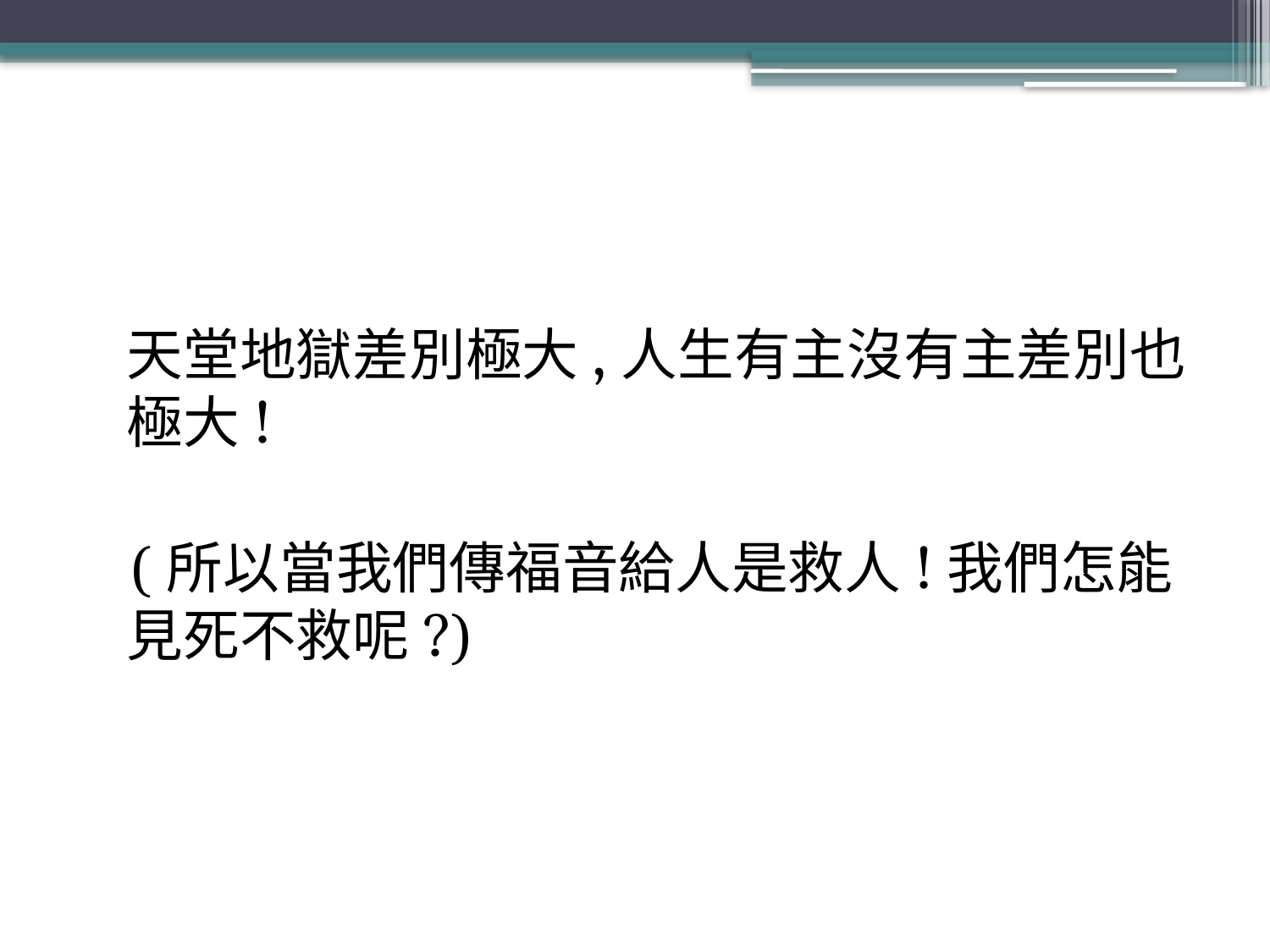

#
 	天堂地獄差別極大,人生有主沒有主差別也極大!

   (所以當我們傳福音給人是救人!我們怎能見死不救呢?)